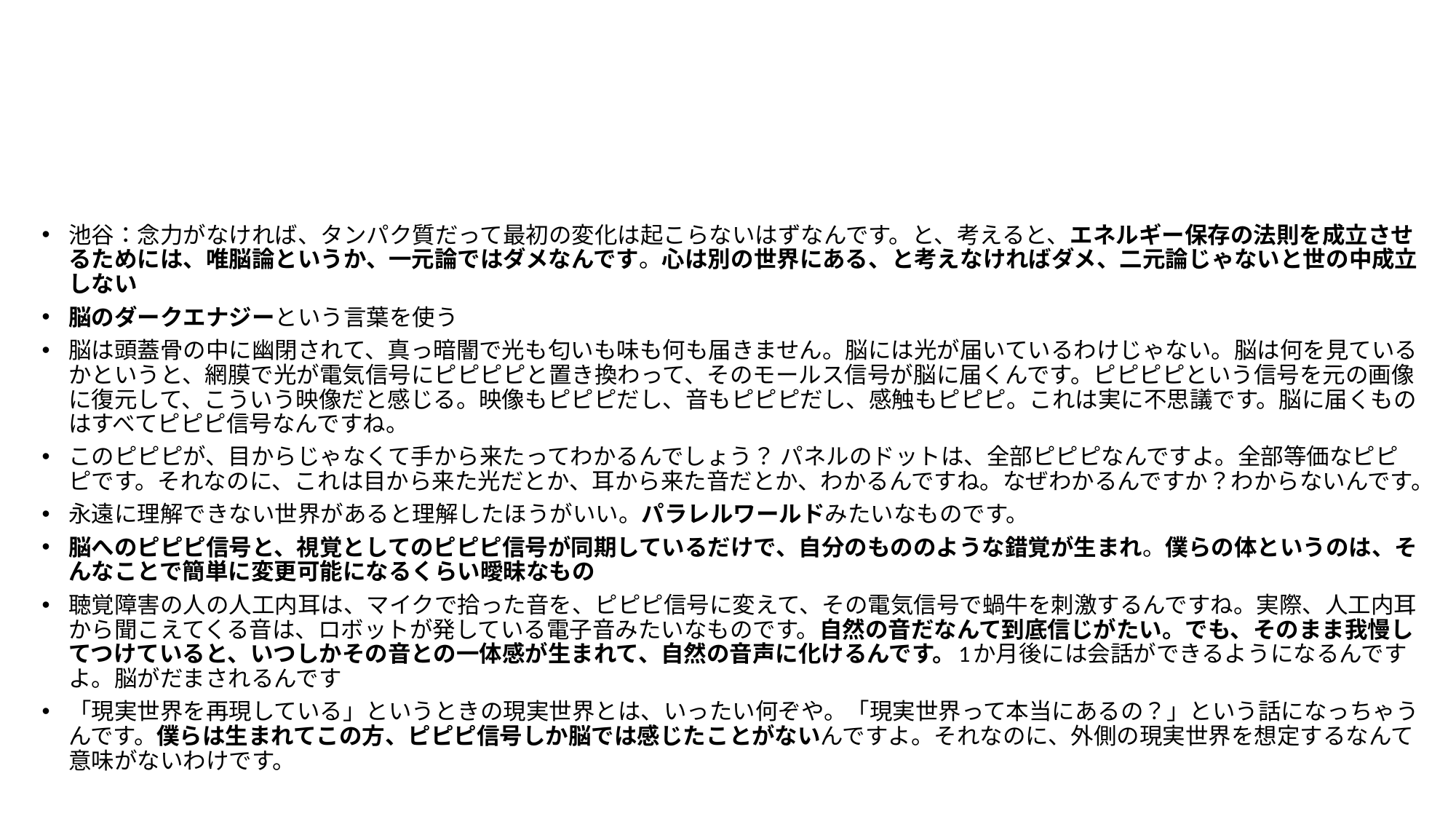

#
池谷：念力がなければ、タンパク質だって最初の変化は起こらないはずなんです。と、考えると、エネルギー保存の法則を成立させるためには、唯脳論というか、一元論ではダメなんです。心は別の世界にある、と考えなければダメ、二元論じゃないと世の中成立しない
脳のダークエナジーという言葉を使う
脳は頭蓋骨の中に幽閉されて、真っ暗闇で光も匂いも味も何も届きません。脳には光が届いているわけじゃない。脳は何を見ているかというと、網膜で光が電気信号にピピピピと置き換わって、そのモールス信号が脳に届くんです。ピピピピという信号を元の画像に復元して、こういう映像だと感じる。映像もピピピだし、音もピピピだし、感触もピピピ。これは実に不思議です。脳に届くものはすべてピピピ信号なんですね。
このピピピが、目からじゃなくて手から来たってわかるんでしょう？ パネルのドットは、全部ピピピなんですよ。全部等価なピピピです。それなのに、これは目から来た光だとか、耳から来た音だとか、わかるんですね。なぜわかるんですか？わからないんです。
永遠に理解できない世界があると理解したほうがいい。パラレルワールドみたいなものです。
脳へのピピピ信号と、視覚としてのピピピ信号が同期しているだけで、自分のもののような錯覚が生まれ。僕らの体というのは、そんなことで簡単に変更可能になるくらい曖昧なもの
聴覚障害の人の人工内耳は、マイクで拾った音を、ピピピ信号に変えて、その電気信号で蝸牛を刺激するんですね。実際、人工内耳から聞こえてくる音は、ロボットが発している電子音みたいなものです。自然の音だなんて到底信じがたい。でも、そのまま我慢してつけていると、いつしかその音との一体感が生まれて、自然の音声に化けるんです。1か月後には会話ができるようになるんですよ。脳がだまされるんです
「現実世界を再現している」というときの現実世界とは、いったい何ぞや。「現実世界って本当にあるの？」という話になっちゃうんです。僕らは生まれてこの方、ピピピ信号しか脳では感じたことがないんですよ。それなのに、外側の現実世界を想定するなんて意味がないわけです。